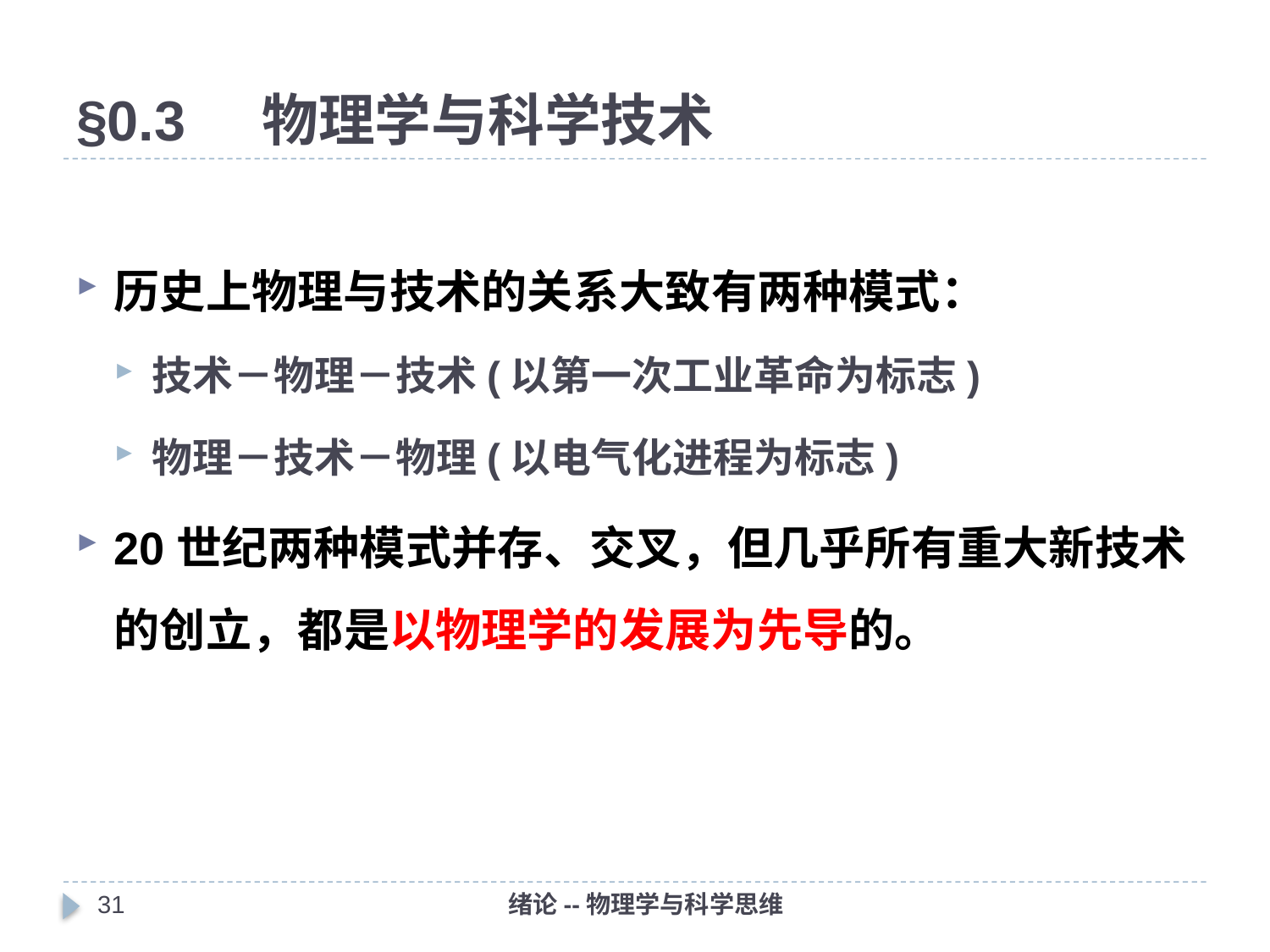

# §0.3    物理学与科学技术

历史上物理与技术的关系大致有两种模式：
技术－物理－技术(以第一次工业革命为标志)
物理－技术－物理(以电气化进程为标志)
20世纪两种模式并存、交叉，但几乎所有重大新技术的创立，都是以物理学的发展为先导的。

31
绪论--物理学与科学思维